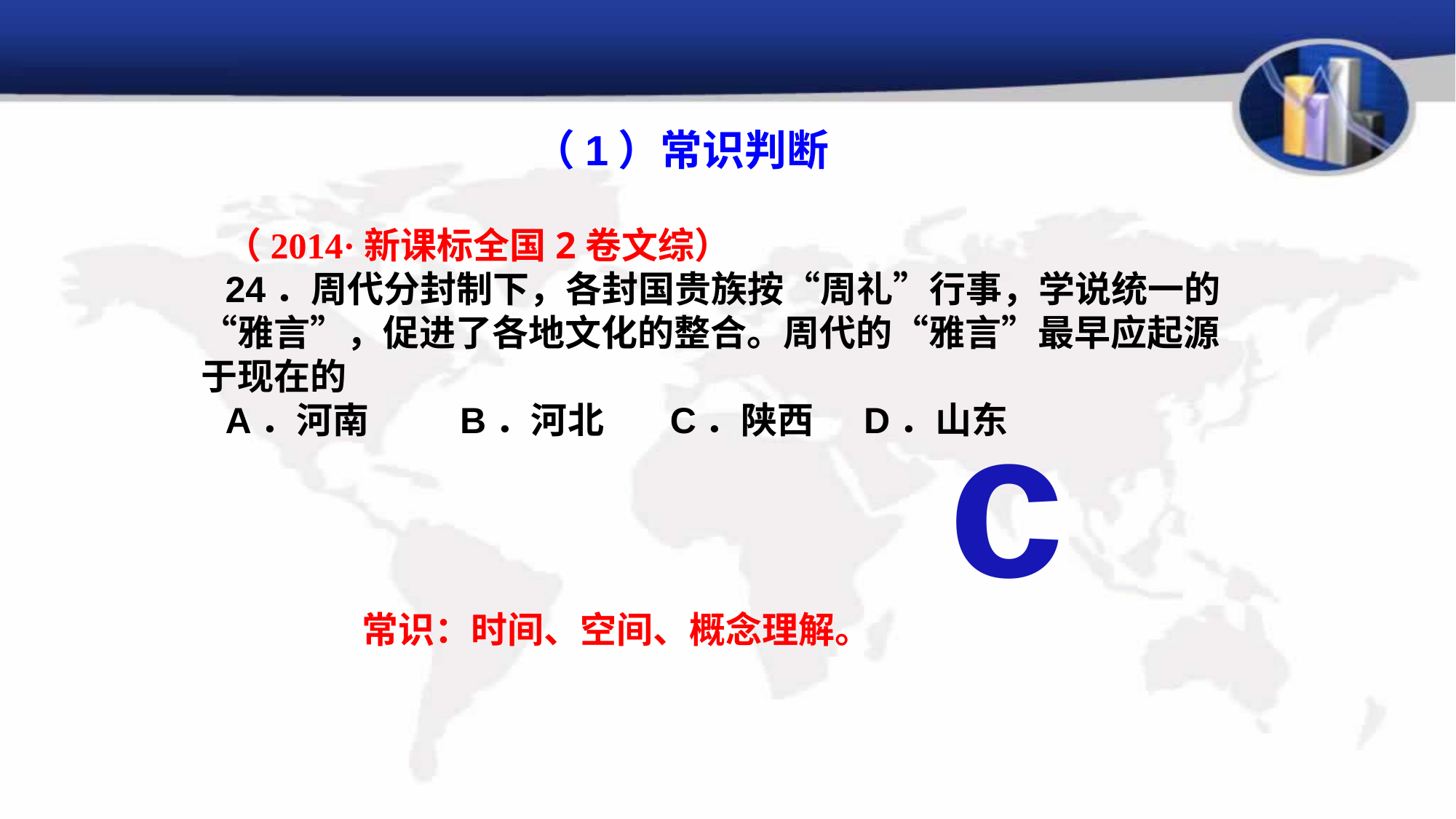

（1）常识判断
（2014·新课标全国2卷文综）
24．周代分封制下，各封国贵族按“周礼”行事，学说统一的“雅言”，促进了各地文化的整合。周代的“雅言”最早应起源于现在的
A．河南          B．河北       C．陕西     D．山东

c
常识：时间、空间、概念理解。